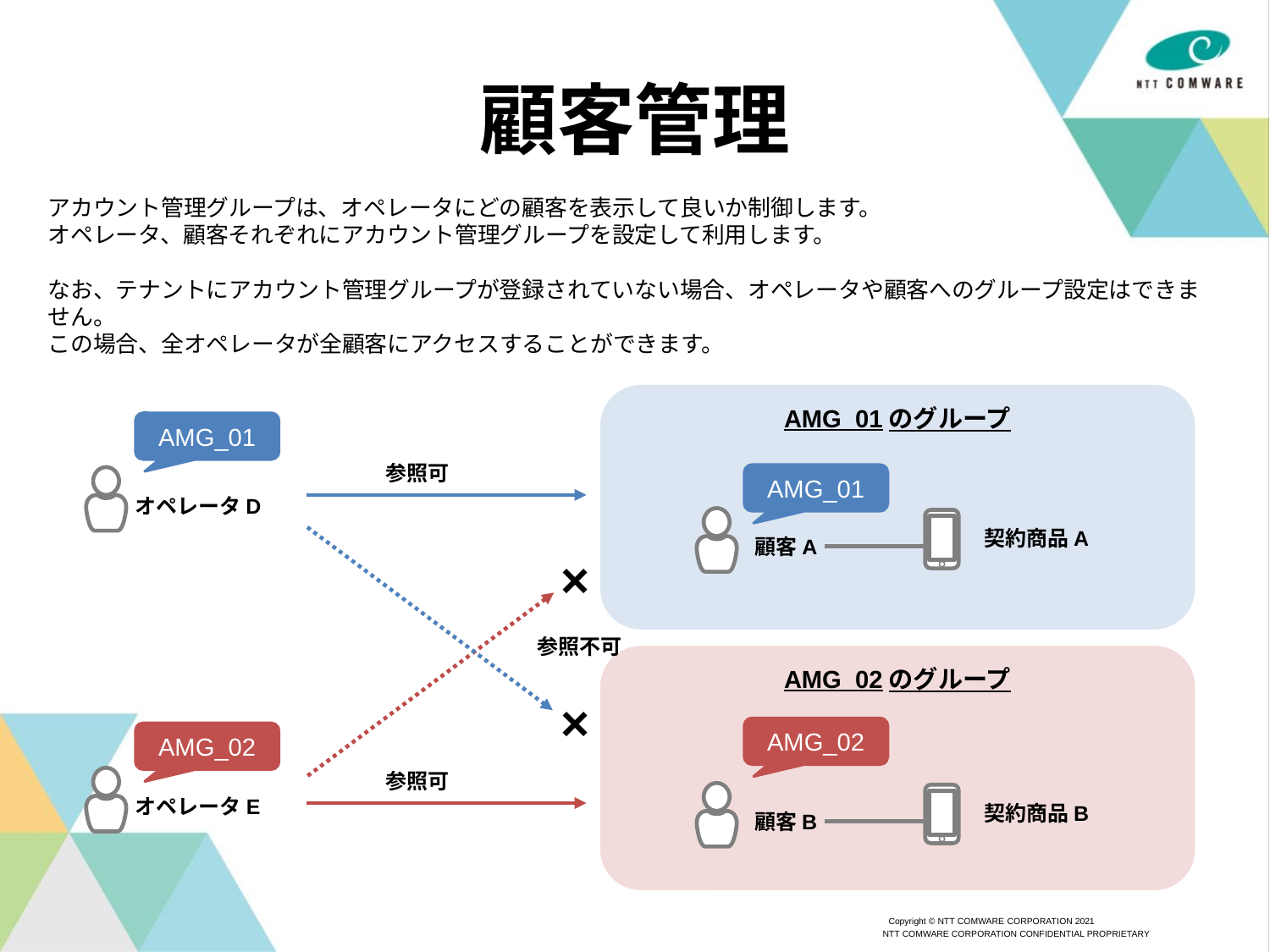

# 顧客管理
アカウント管理グループは、オペレータにどの顧客を表示して良いか制御します。
オペレータ、顧客それぞれにアカウント管理グループを設定して利用します。

なお、テナントにアカウント管理グループが登録されていない場合、オペレータや顧客へのグループ設定はできません。
この場合、全オペレータが全顧客にアクセスすることができます。
AMG_01のグループ
AMG_01
参照可
AMG_01

オペレータD

契約商品A
顧客A
×
参照不可
AMG_02のグループ
×
AMG_02
AMG_02
参照可

オペレータE
契約商品B
顧客B